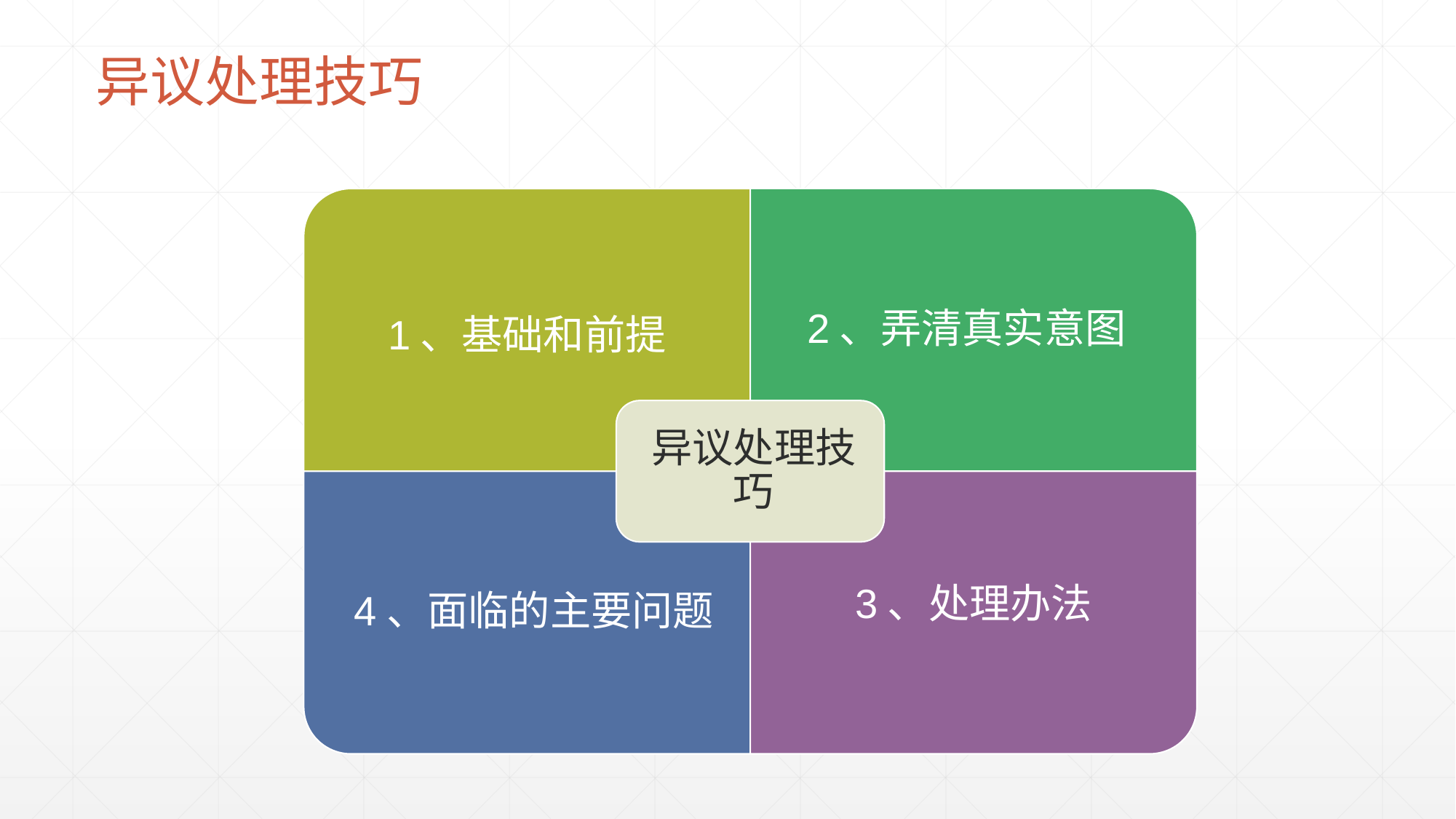

异议处理技巧
1、基础和前提
2、弄清真实意图
4、面临的主要问题
3、处理办法
异议处理技巧